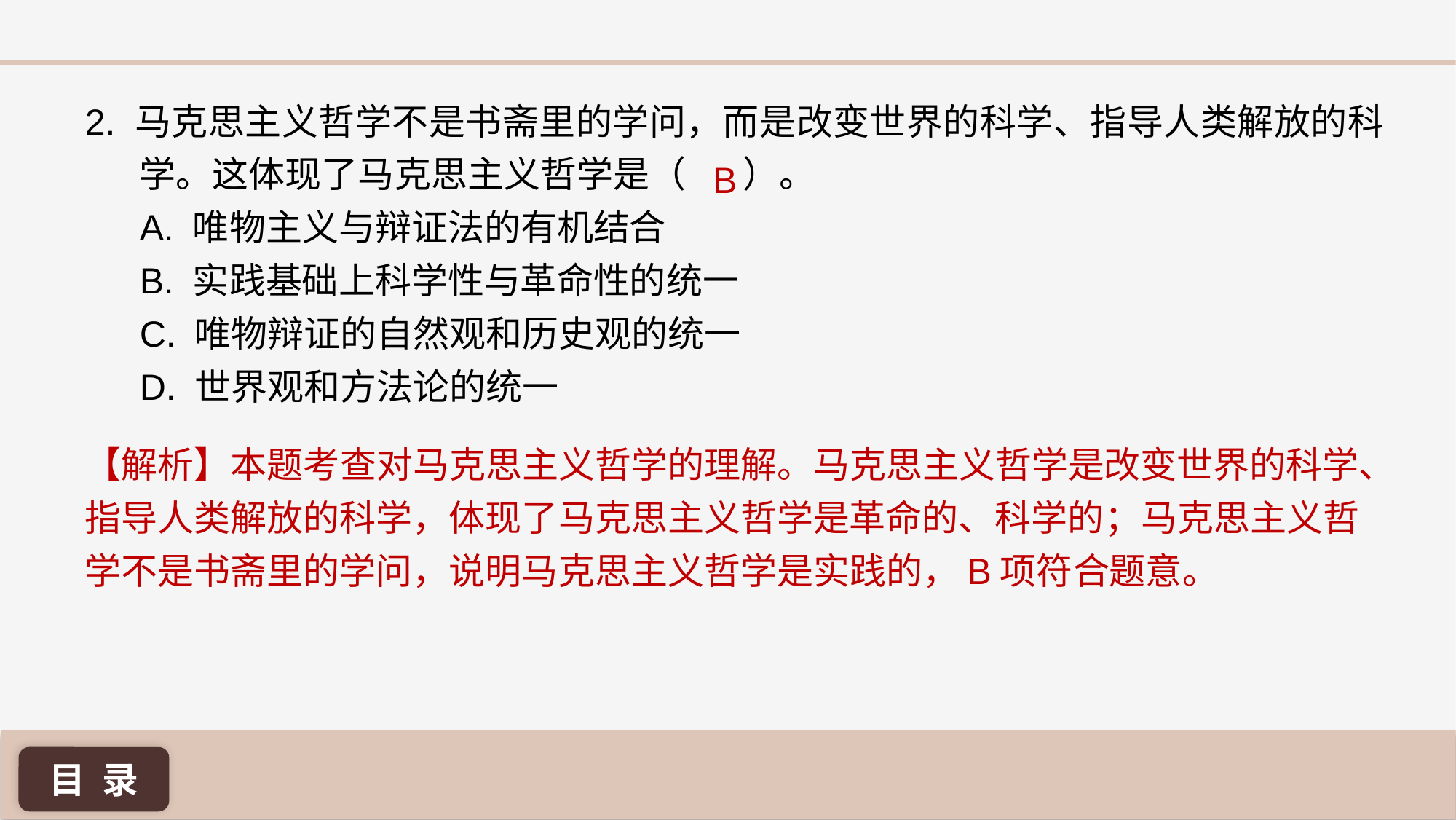

2. 马克思主义哲学不是书斋里的学问，而是改变世界的科学、指导人类解放的科学。这体现了马克思主义哲学是（       ）。
A. 唯物主义与辩证法的有机结合
B. 实践基础上科学性与革命性的统一
C. 唯物辩证的自然观和历史观的统一
D. 世界观和方法论的统一
B
【解析】本题考查对马克思主义哲学的理解。马克思主义哲学是改变世界的科学、指导人类解放的科学，体现了马克思主义哲学是革命的、科学的；马克思主义哲学不是书斋里的学问，说明马克思主义哲学是实践的，B项符合题意。